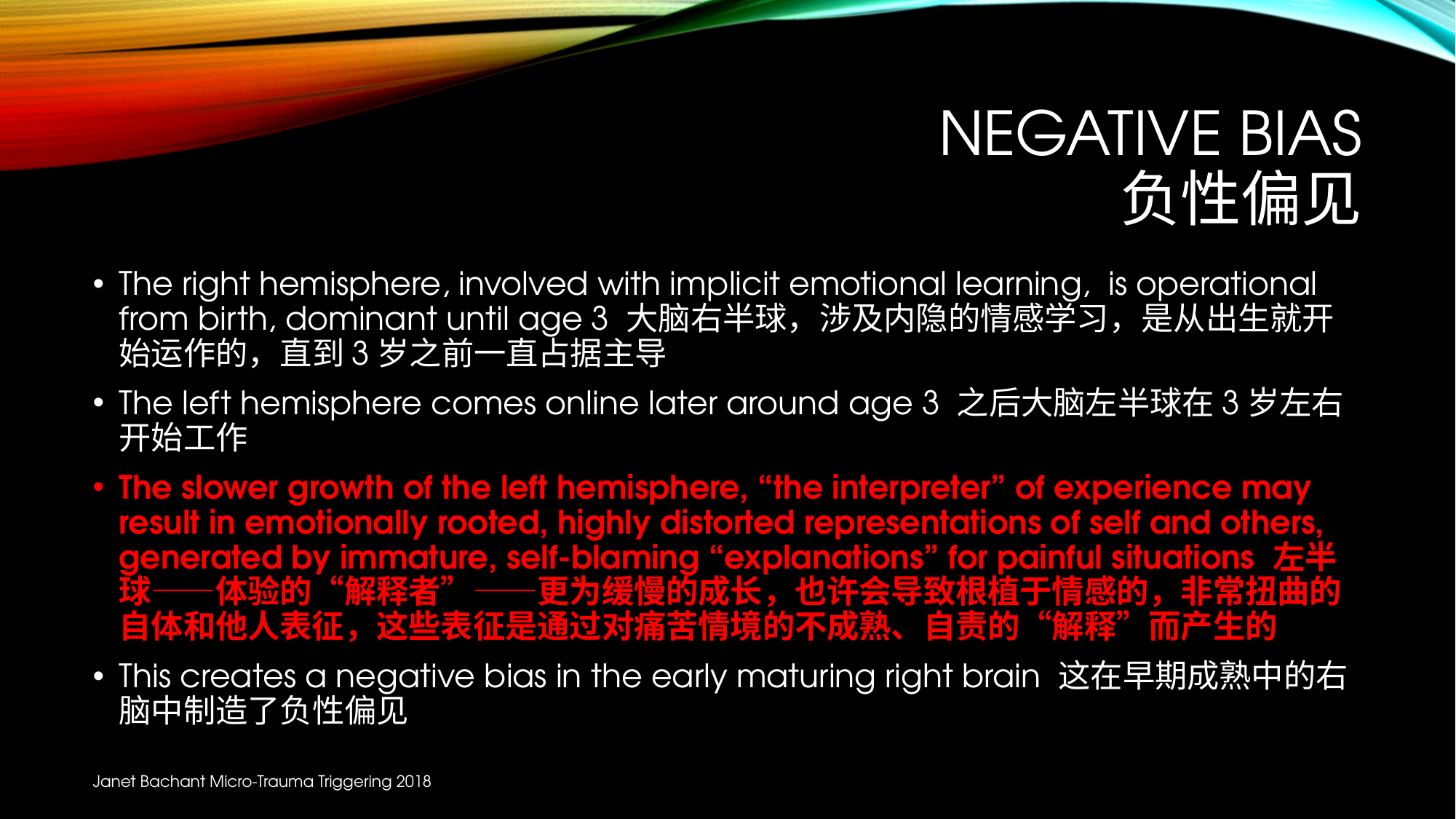

# Negative bias 负性偏见
The right hemisphere, involved with implicit emotional learning,  is operational from birth, dominant until age 3 大脑右半球，涉及内隐的情感学习，是从出生就开始运作的，直到3岁之前一直占据主导
The left hemisphere comes online later around age 3 之后大脑左半球在3岁左右开始工作
The slower growth of the left hemisphere, “the interpreter” of experience may result in emotionally rooted, highly distorted representations of self and others, generated by immature, self-blaming “explanations” for painful situations 左半球——体验的“解释者”——更为缓慢的成长，也许会导致根植于情感的，非常扭曲的自体和他人表征，这些表征是通过对痛苦情境的不成熟、自责的“解释”而产生的
This creates a negative bias in the early maturing right brain 这在早期成熟中的右脑中制造了负性偏见
Janet Bachant Micro-Trauma Triggering 2018